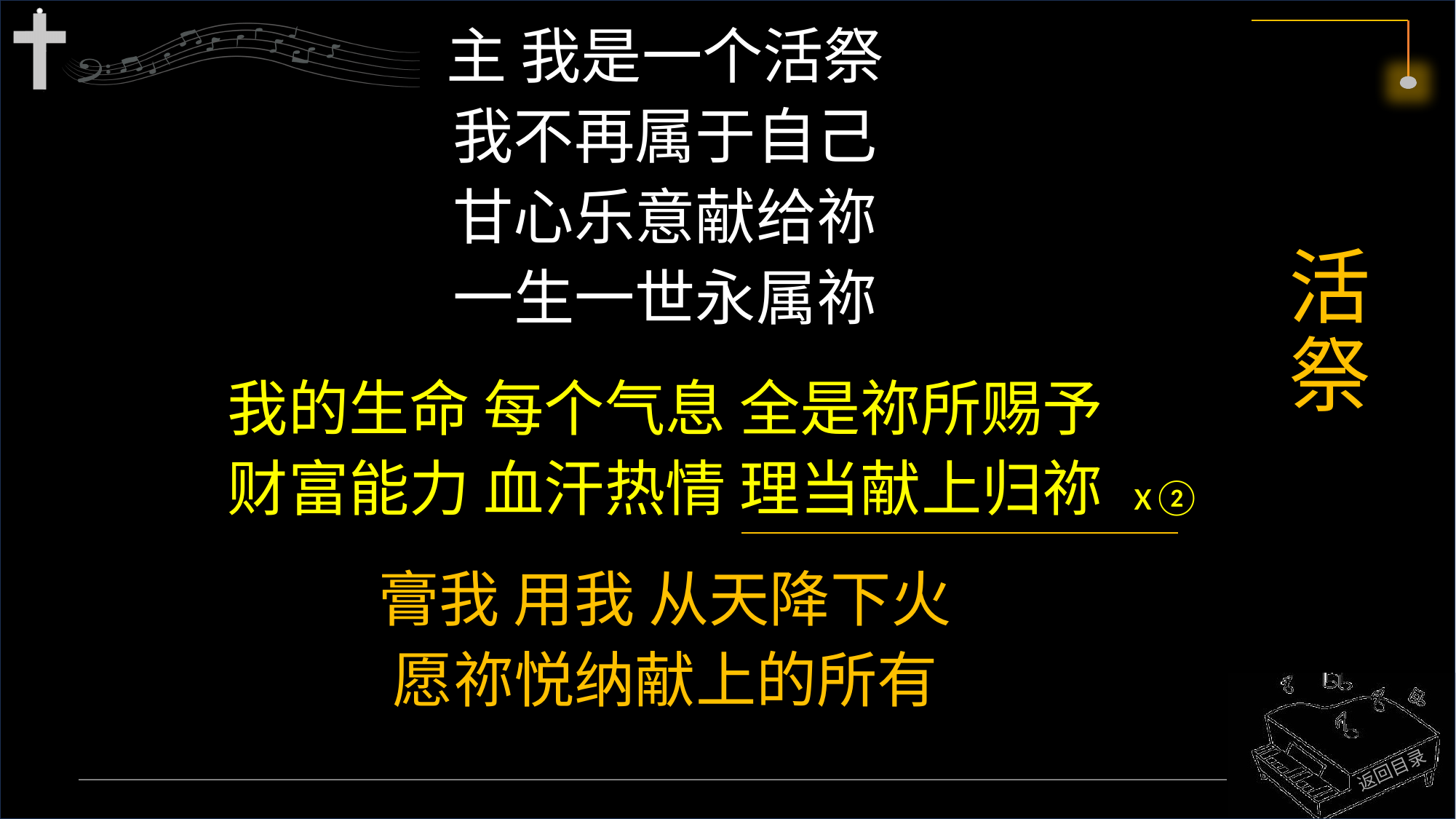

主 我是一个活祭
我不再属于自己
甘心乐意献给祢
一生一世永属祢

我的生命 每个气息 全是祢所赐予
财富能力 血汗热情 理当献上归祢

膏我 用我 从天降下火
愿祢悦纳献上的所有
# 活祭
x②